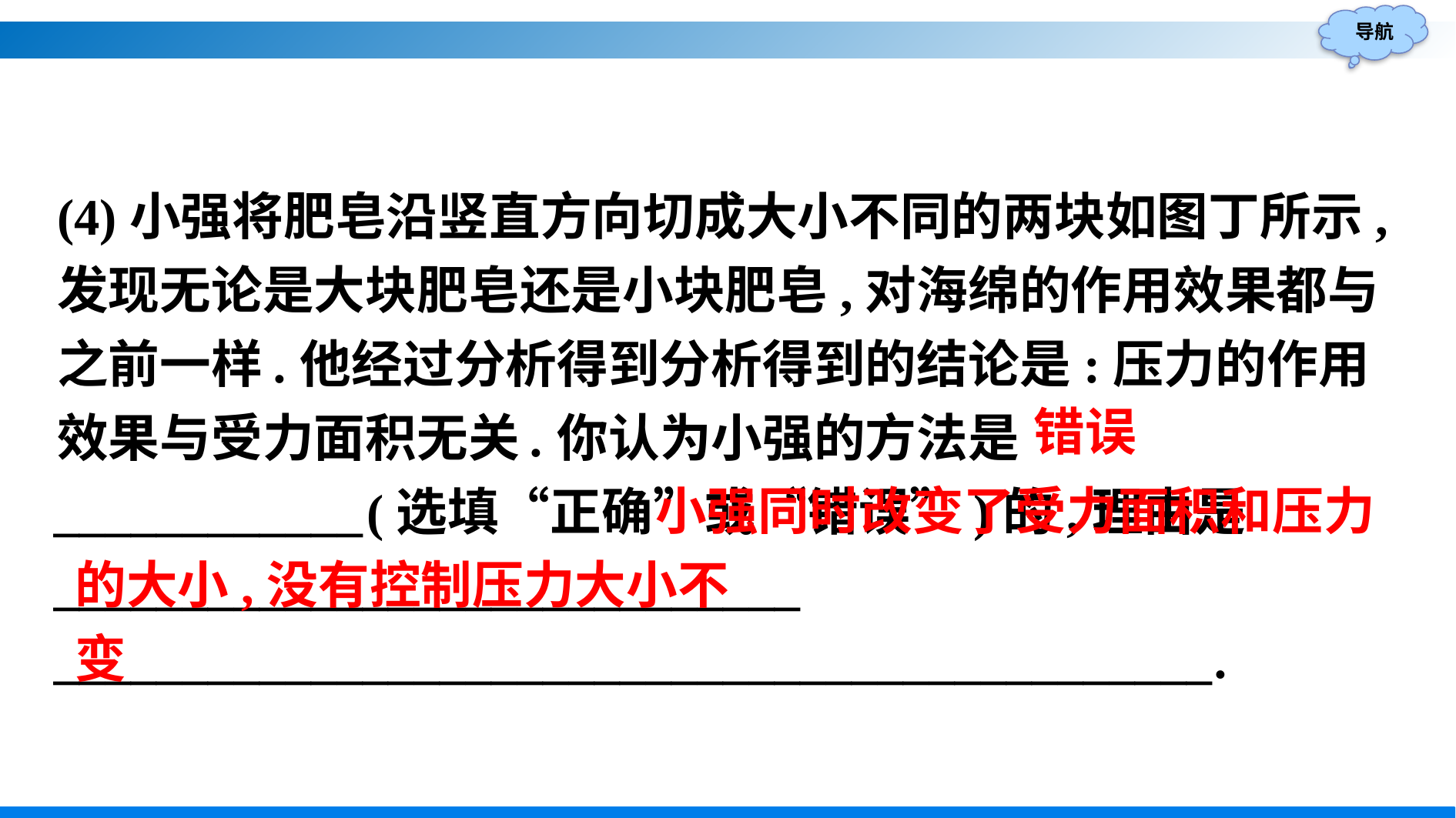

(4)小强将肥皂沿竖直方向切成大小不同的两块如图丁所示,发现无论是大块肥皂还是小块肥皂,对海绵的作用效果都与之前一样.他经过分析得到分析得到的结论是:压力的作用效果与受力面积无关.你认为小强的方法是____________(选填“正确”或“错误”)的,理由是_____________________________
_____________________________________________.
错误
小强同时改变了受力面积和压力
的大小,没有控制压力大小不变